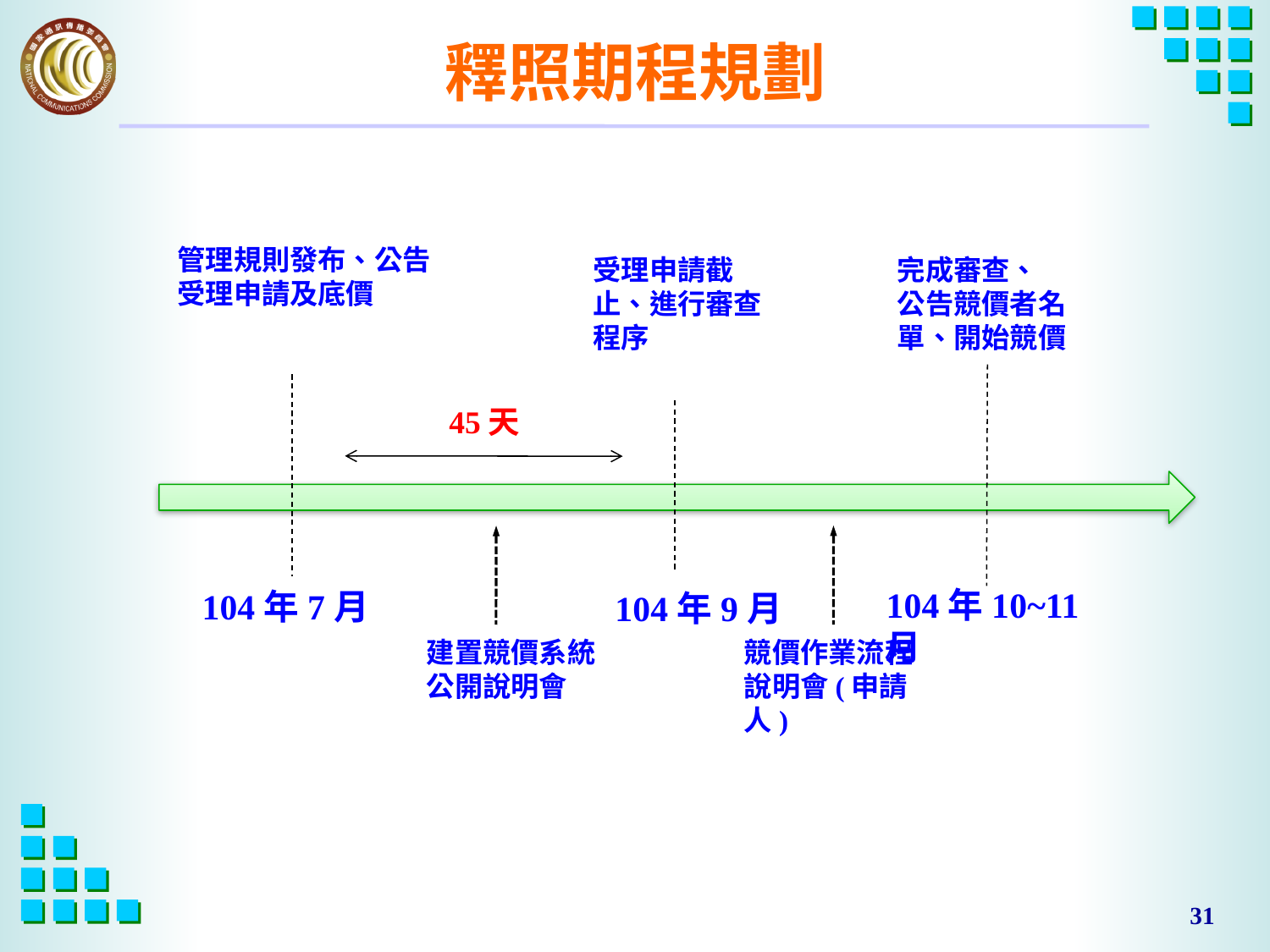

釋照期程規劃
管理規則發布、公告受理申請及底價
104年7月
受理申請截止、進行審查程序
104年9月
完成審查、
公告競價者名單、開始競價
104年10~11月
45天

建置競價系統公開說明會
競價作業流程
說明會(申請人)